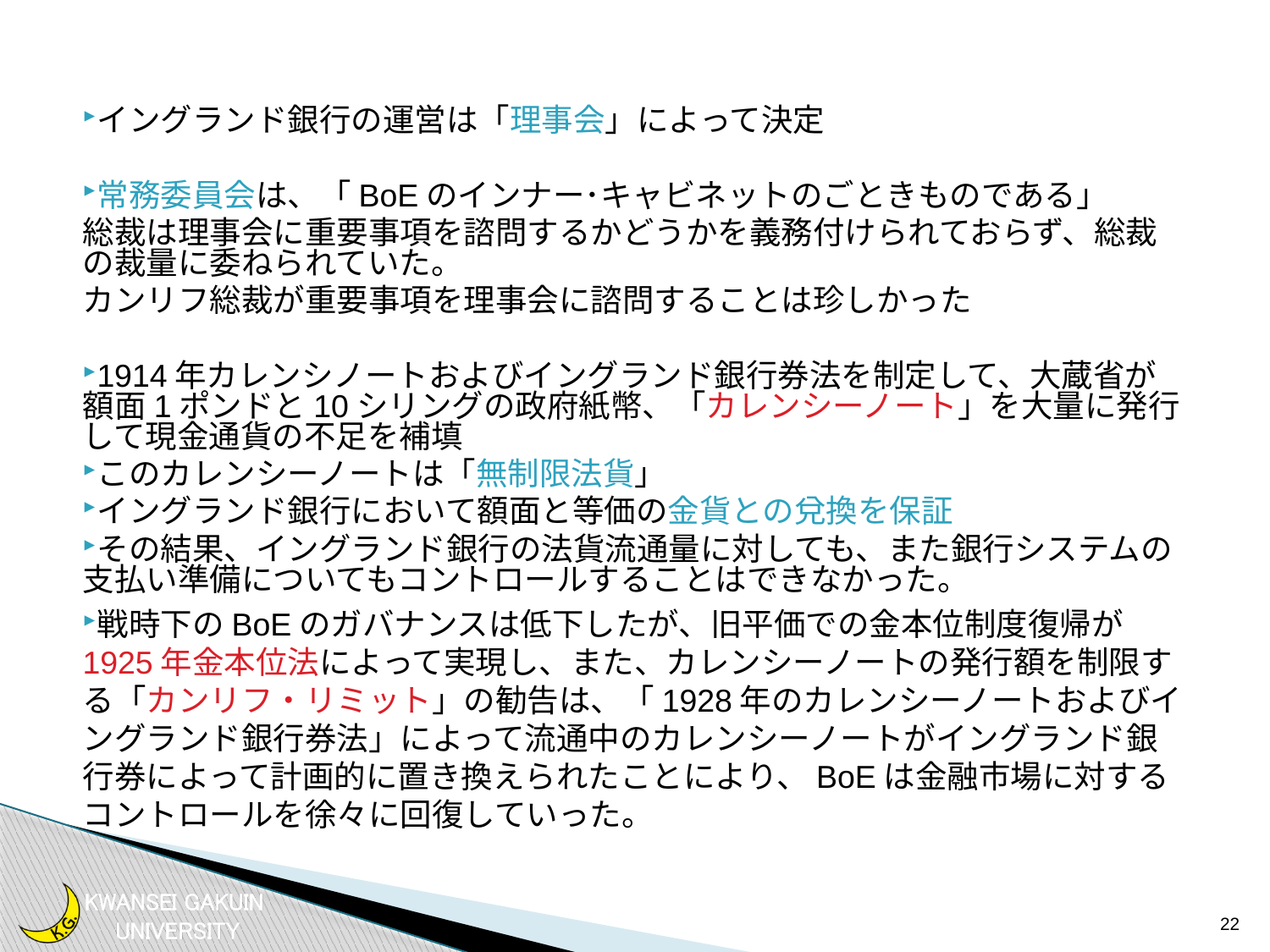

イングランド銀行の運営は「理事会」によって決定

常務委員会は、「BoEのインナー･キャビネットのごときものである」
総裁は理事会に重要事項を諮問するかどうかを義務付けられておらず、総裁の裁量に委ねられていた。
カンリフ総裁が重要事項を理事会に諮問することは珍しかった

1914年カレンシノートおよびイングランド銀行券法を制定して、大蔵省が額面1ポンドと10シリングの政府紙幣、「カレンシーノート」を大量に発行して現金通貨の不足を補填
このカレンシーノートは「無制限法貨」
イングランド銀行において額面と等価の金貨との兌換を保証
その結果、イングランド銀行の法貨流通量に対しても、また銀行システムの支払い準備についてもコントロールすることはできなかった。
戦時下のBoEのガバナンスは低下したが、旧平価での金本位制度復帰が1925年金本位法によって実現し、また、カレンシーノートの発行額を制限する「カンリフ・リミット」の勧告は、「1928年のカレンシーノートおよびイングランド銀行券法」によって流通中のカレンシーノートがイングランド銀行券によって計画的に置き換えられたことにより、BoEは金融市場に対するコントロールを徐々に回復していった。
22